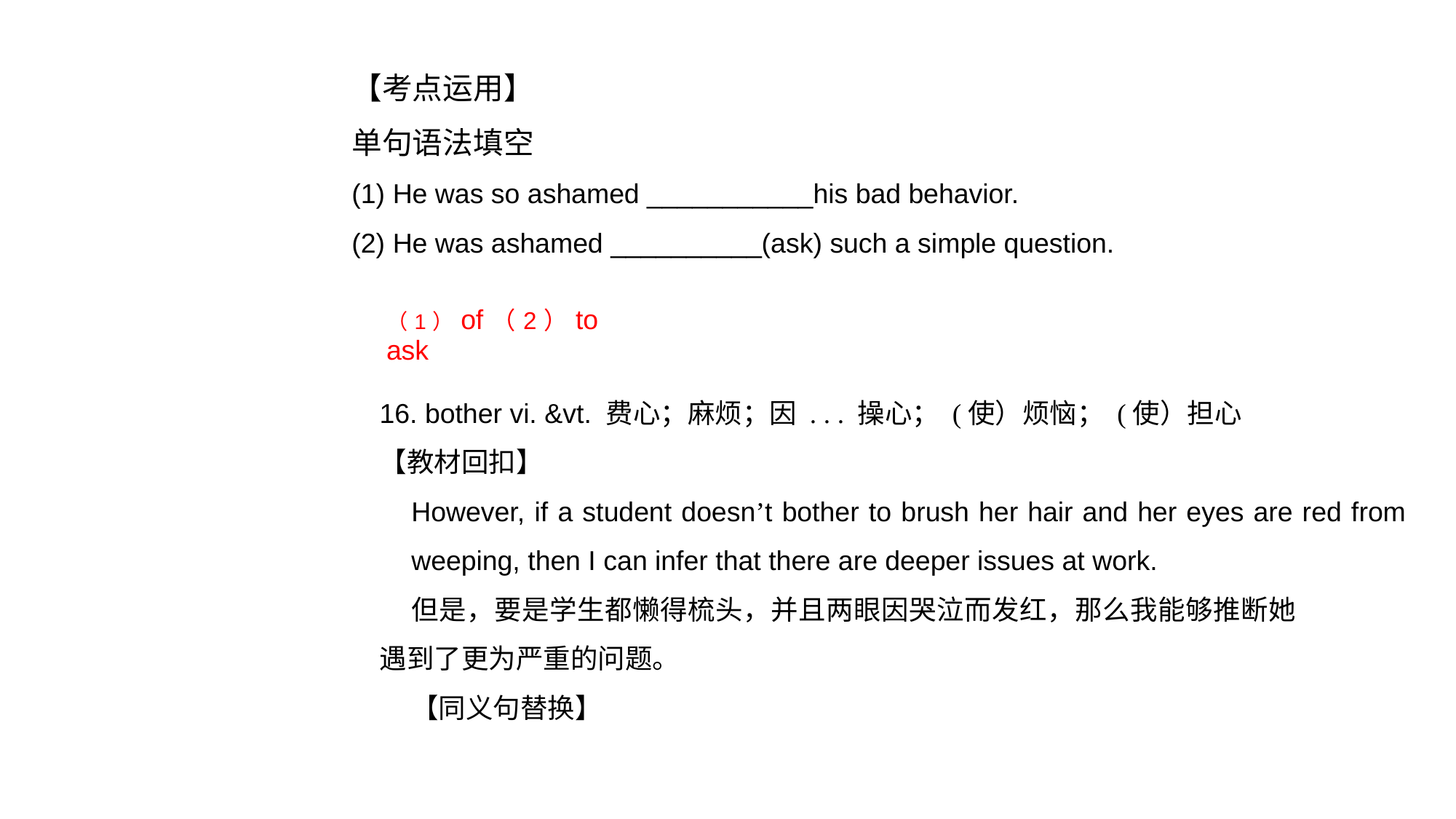

【考点运用】
单句语法填空
He was so ashamed ___________his bad behavior.
He was ashamed __________(ask) such a simple question.
（1）of（2）to ask
16. bother vi. &vt. 费心；麻烦；因 . . . 操心； (使）烦恼； (使）担心
【教材回扣】
However, if a student doesn’t bother to brush her hair and her eyes are red from weeping, then I can infer that there are deeper issues at work.
但是，要是学生都懒得梳头，并且两眼因哭泣而发红，那么我能够推断她遇到了更为严重的问题。
【同义句替换】